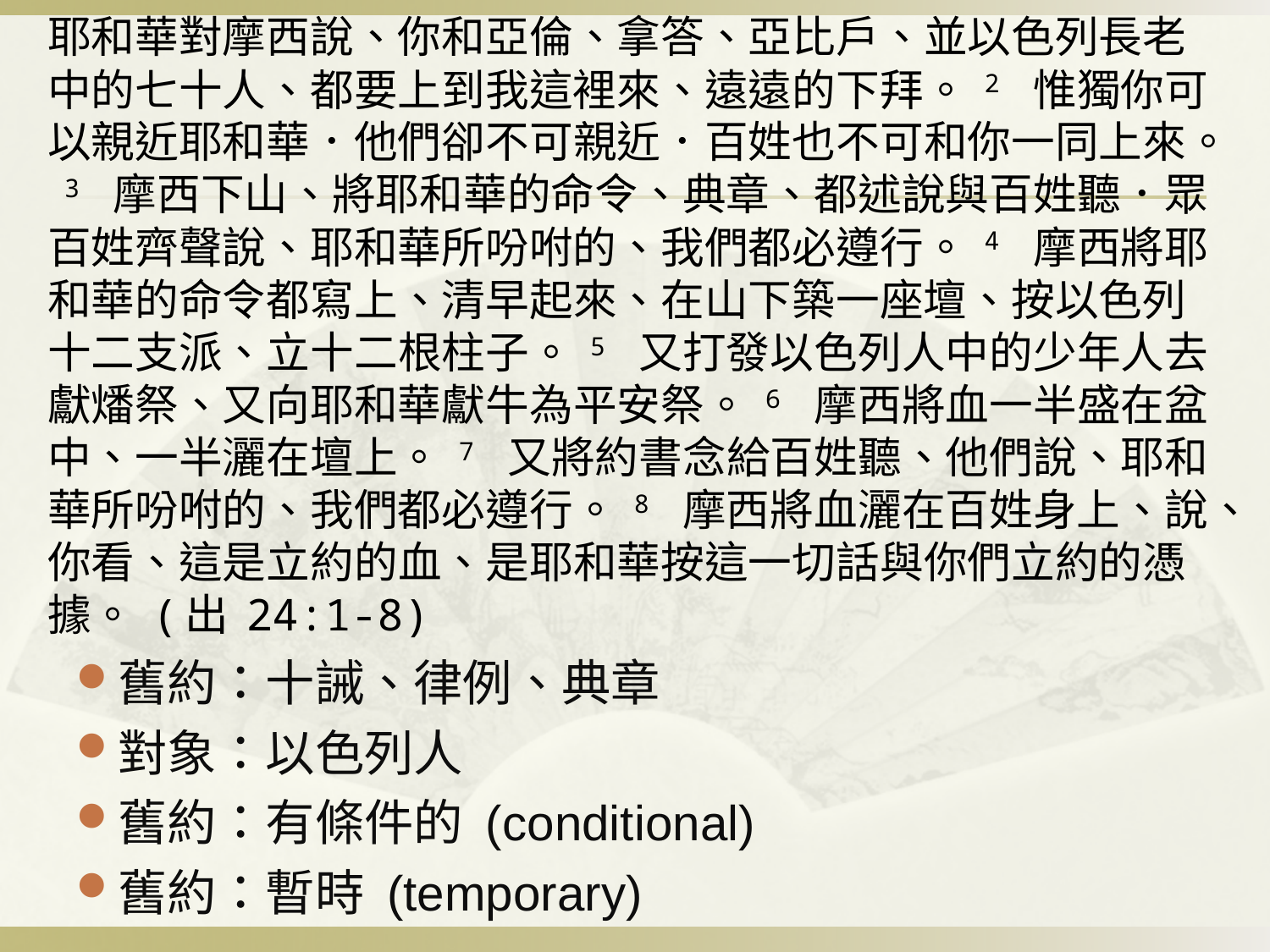

耶和華對摩西說、你和亞倫、拿答、亞比戶、並以色列長老中的七十人、都要上到我這裡來、遠遠的下拜。 2 惟獨你可以親近耶和華．他們卻不可親近．百姓也不可和你一同上來。 3 摩西下山、將耶和華的命令、典章、都述說與百姓聽．眾百姓齊聲說、耶和華所吩咐的、我們都必遵行。 4 摩西將耶和華的命令都寫上、清早起來、在山下築一座壇、按以色列十二支派、立十二根柱子。 5 又打發以色列人中的少年人去獻燔祭、又向耶和華獻牛為平安祭。 6 摩西將血一半盛在盆中、一半灑在壇上。 7 又將約書念給百姓聽、他們說、耶和華所吩咐的、我們都必遵行。 8 摩西將血灑在百姓身上、說、你看、這是立約的血、是耶和華按這一切話與你們立約的憑據。 (出 24:1-8)
舊約：十誡、律例、典章
對象：以色列人
舊約：有條件的 (conditional)
舊約：暫時 (temporary)